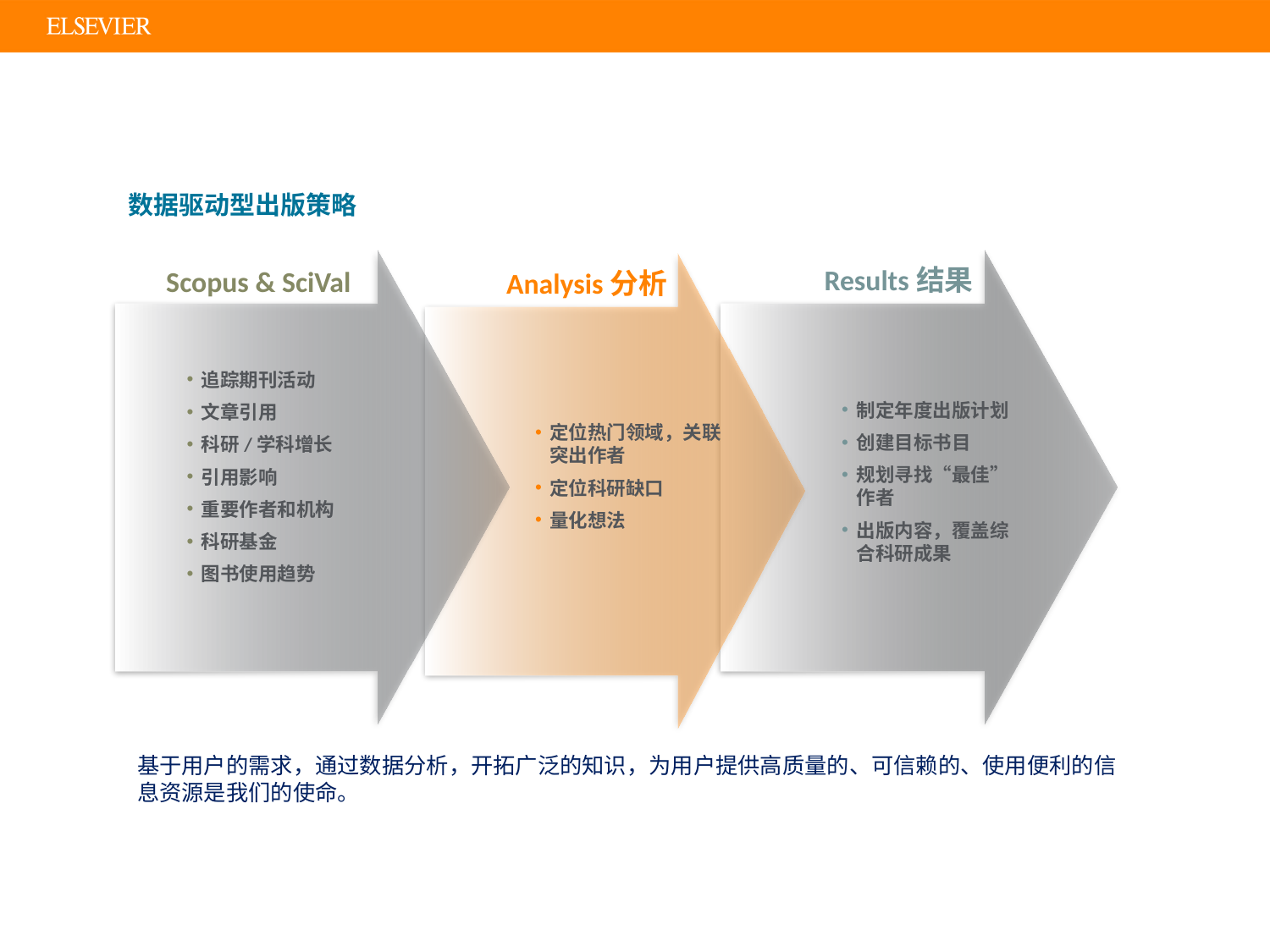

# 数据驱动型出版策略

Results结果
Scopus & SciVal
Analysis分析
追踪期刊活动
文章引用
科研/学科增长
引用影响
重要作者和机构
科研基金
图书使用趋势

制定年度出版计划
创建目标书目
规划寻找“最佳”作者
出版内容，覆盖综合科研成果

定位热门领域，关联突出作者
定位科研缺口
量化想法
基于用户的需求，通过数据分析，开拓广泛的知识，为用户提供高质量的、可信赖的、使用便利的信息资源是我们的使命。